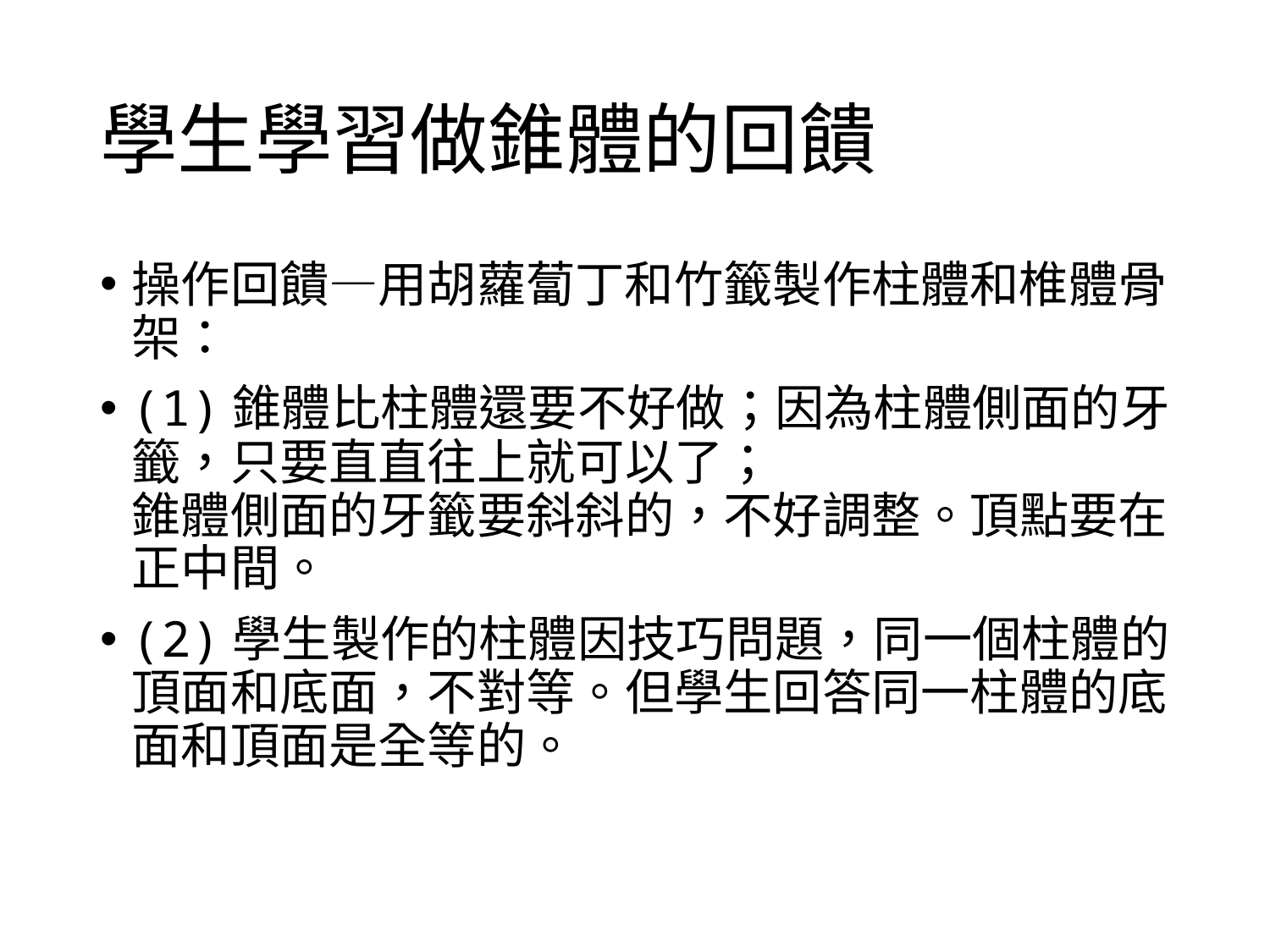

# 學生學習做錐體的回饋
操作回饋—用胡蘿蔔丁和竹籤製作柱體和椎體骨架：
(1)錐體比柱體還要不好做；因為柱體側面的牙籤，只要直直往上就可以了；
錐體側面的牙籤要斜斜的，不好調整。頂點要在正中間。
(2)學生製作的柱體因技巧問題，同一個柱體的頂面和底面，不對等。但學生回答同一柱體的底面和頂面是全等的。